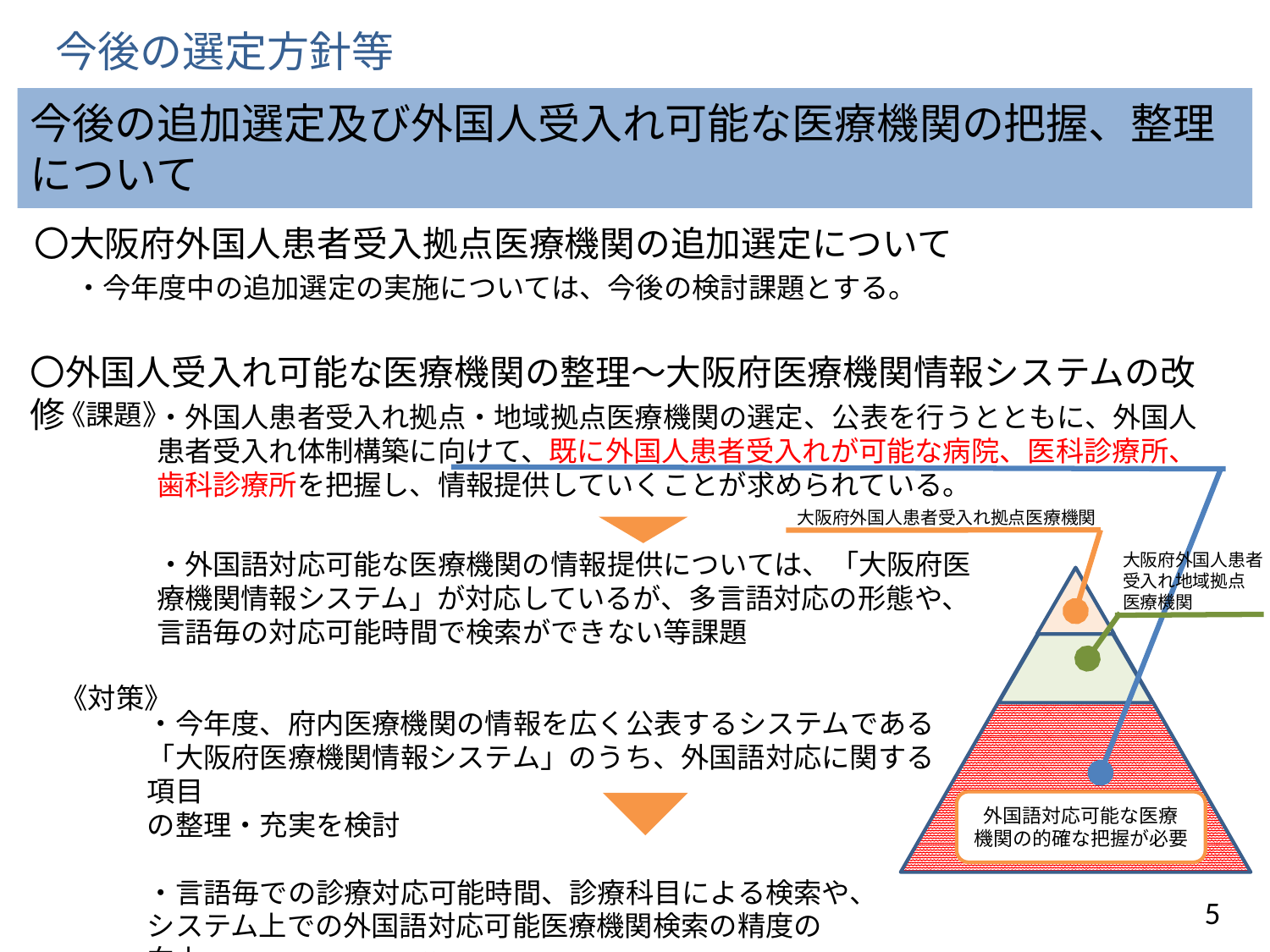

今後の選定方針等
今後の追加選定及び外国人受入れ可能な医療機関の把握、整理について
〇大阪府外国人患者受入拠点医療機関の追加選定について
・今年度中の追加選定の実施については、今後の検討課題とする。
〇外国人受入れ可能な医療機関の整理～大阪府医療機関情報システムの改修
《課題》
・外国人患者受入れ拠点・地域拠点医療機関の選定、公表を行うとともに、外国人患者受入れ体制構築に向けて、既に外国人患者受入れが可能な病院、医科診療所、歯科診療所を把握し、情報提供していくことが求められている。
大阪府外国人患者受入れ拠点医療機関

・外国語対応可能な医療機関の情報提供については、「大阪府医療機関情報システム」が対応しているが、多言語対応の形態や、言語毎の対応可能時間で検索ができない等課題
大阪府外国人患者
受入れ地域拠点
医療機関

・今年度、府内医療機関の情報を広く公表するシステムである
「大阪府医療機関情報システム」のうち、外国語対応に関する項目
の整理・充実を検討

・言語毎での診療対応可能時間、診療科目による検索や、
システム上での外国語対応可能医療機関検索の精度の
向上。※和歌山県、兵庫県等の例を参考に改修予定
《対策》
外国語対応可能な医療
機関の的確な把握が必要

5